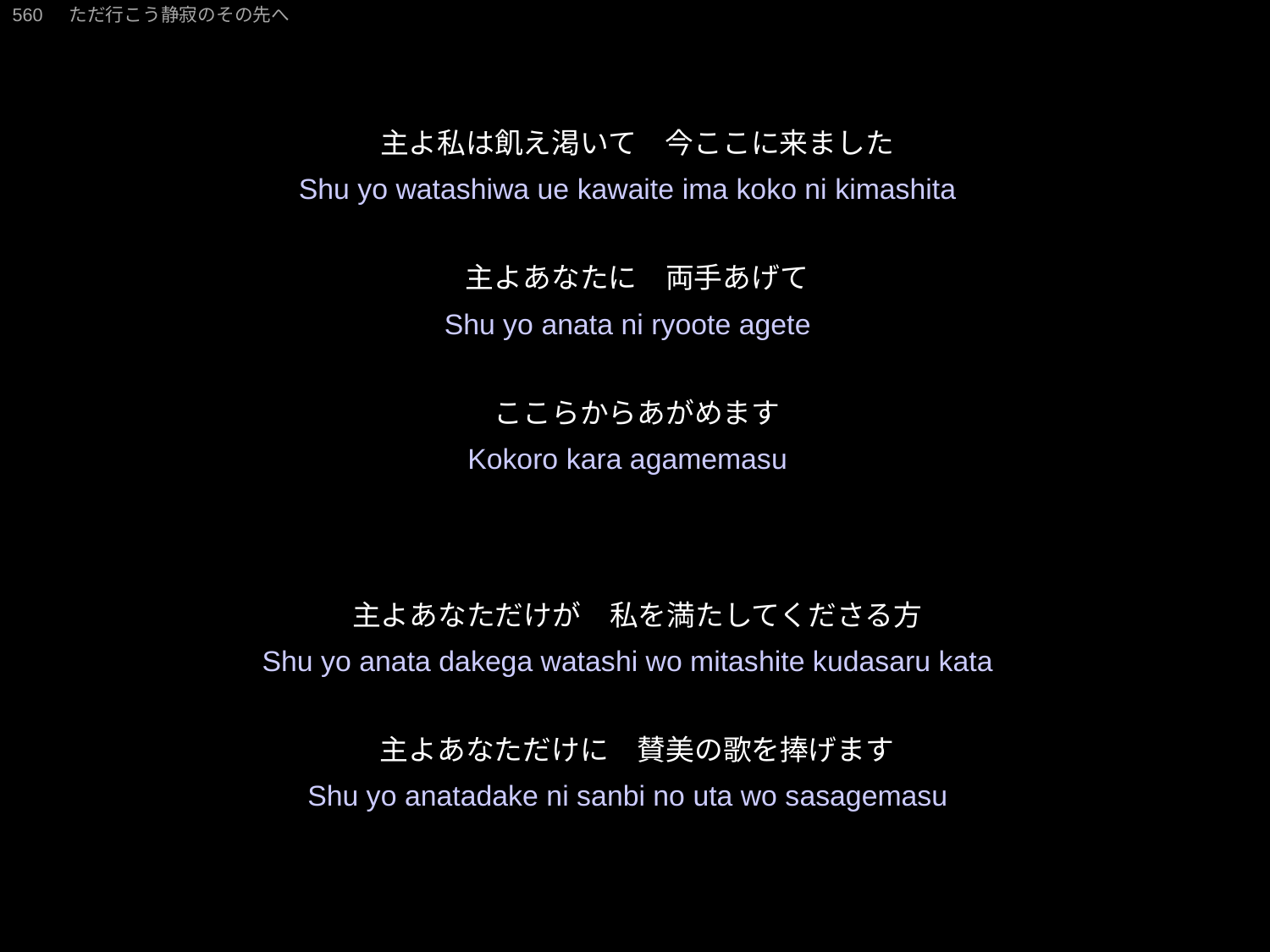

220925_-yoshiya.pp.ppt
しゅよわたしはうえかわいていまここにきました
560　ただ行こう静寂のその先へ
★W
★４
主よ私は飢え渇いて　今ここに来ました

主よあなたに　両手あげて

ここらからあがめます

主よあなただけが　私を満たしてくださる方

主よあなただけに　賛美の歌を捧げます
Shu yo watashiwa ue kawaite ima koko ni kimashita

Shu yo anata ni ryoote agete

Kokoro kara agamemasu

Shu yo anata dakega watashi wo mitashite kudasaru kata

Shu yo anatadake ni sanbi no uta wo sasagemasu